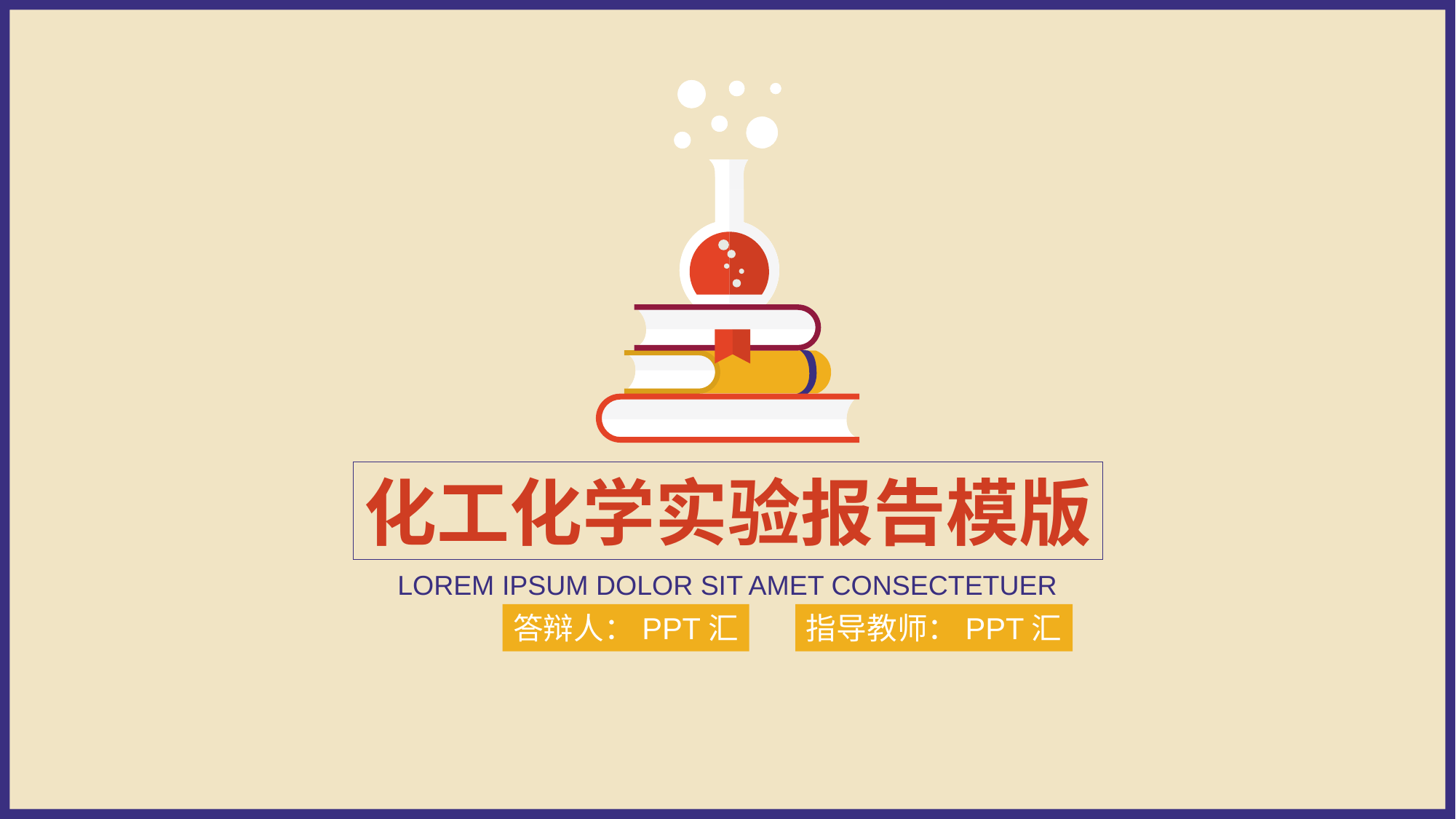

化工化学实验报告模版
LOREM IPSUM DOLOR SIT AMET CONSECTETUER
答辩人：PPT汇
指导教师：PPT汇